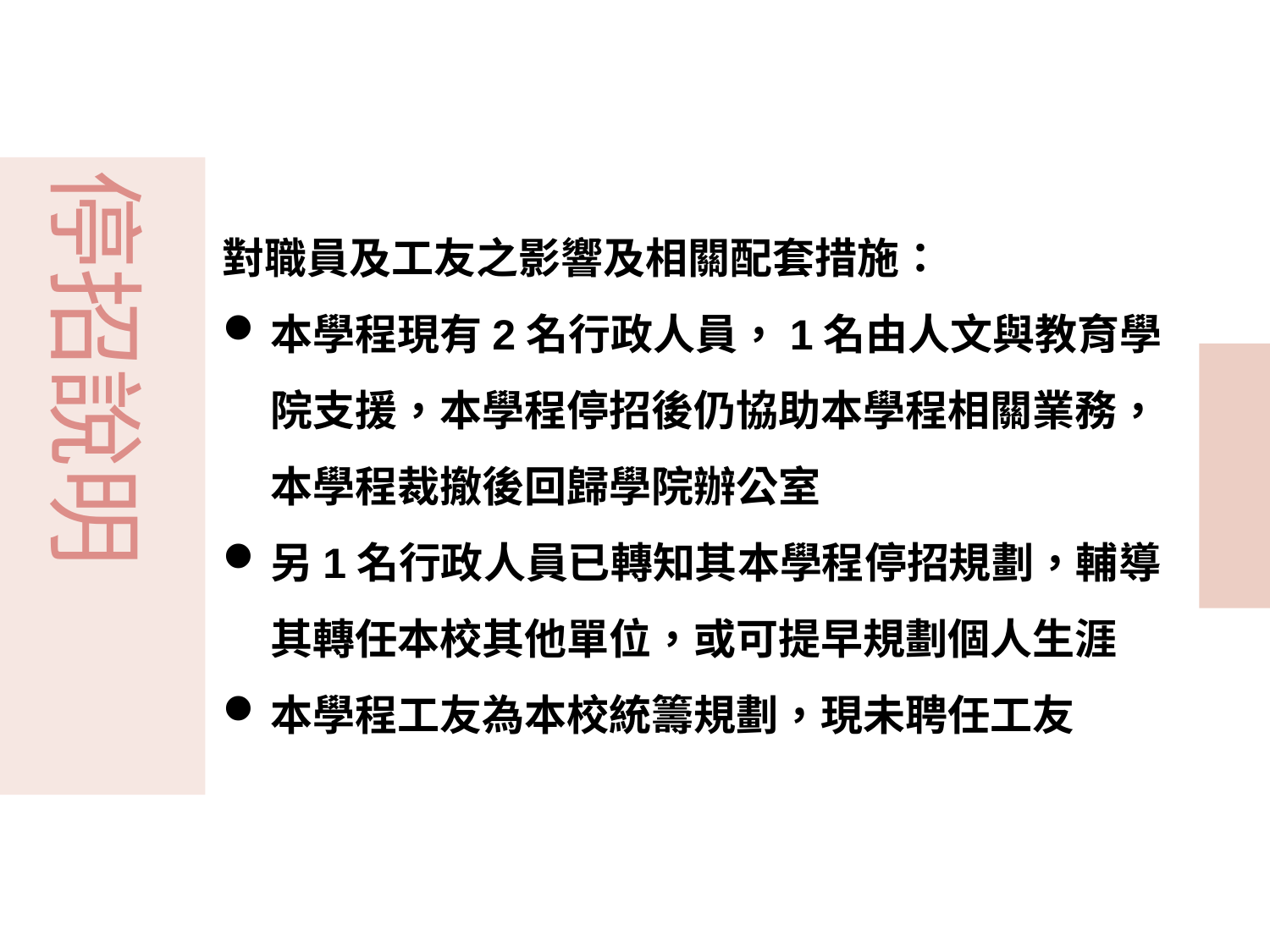

停招說明
對職員及工友之影響及相關配套措施：
本學程現有2名行政人員，1名由人文與教育學院支援，本學程停招後仍協助本學程相關業務，本學程裁撤後回歸學院辦公室
另1名行政人員已轉知其本學程停招規劃，輔導其轉任本校其他單位，或可提早規劃個人生涯
本學程工友為本校統籌規劃，現未聘任工友